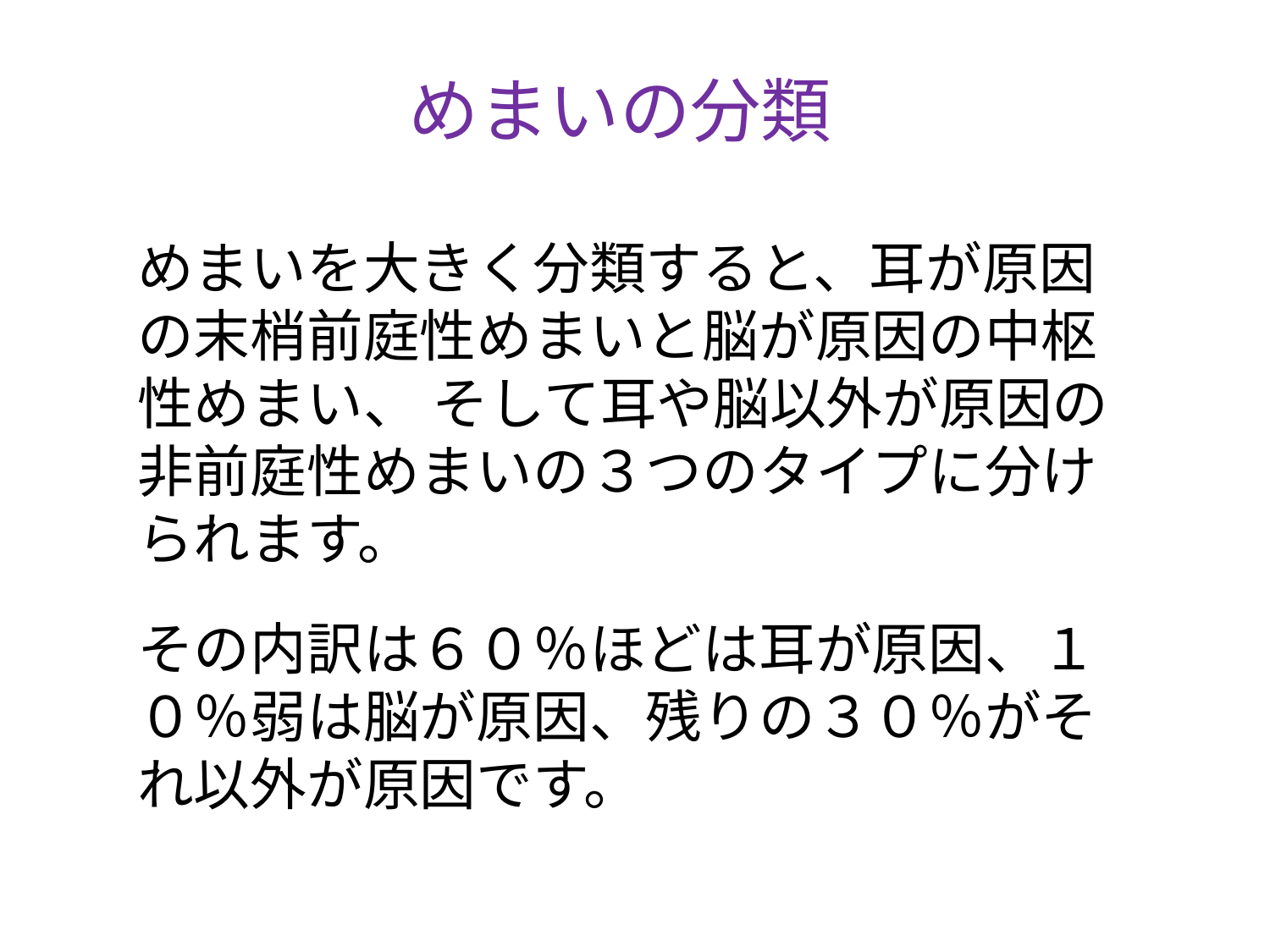

# めまいの分類
めまいを大きく分類すると、耳が原因の末梢前庭性めまいと脳が原因の中枢性めまい、 そして耳や脳以外が原因の非前庭性めまいの３つのタイプに分けられます。

その内訳は６０％ほどは耳が原因、１０％弱は脳が原因、残りの３０％がそれ以外が原因です。